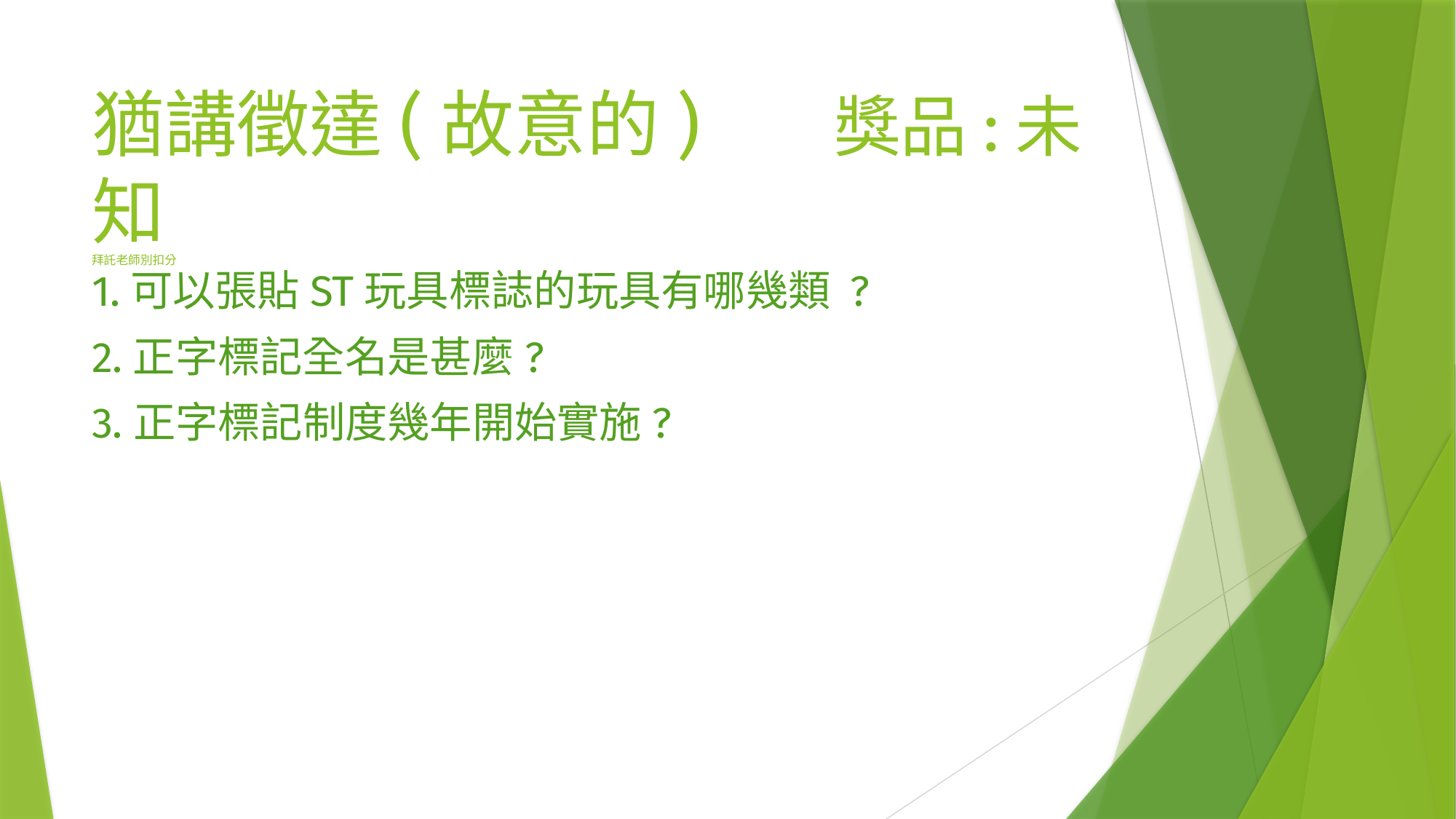

# 猶講徵達(故意的)      獎品:未知 拜託老師別扣分
1.可以張貼ST玩具標誌的玩具有哪幾類 ?
2.正字標記全名是甚麼?
3.正字標記制度幾年開始實施?